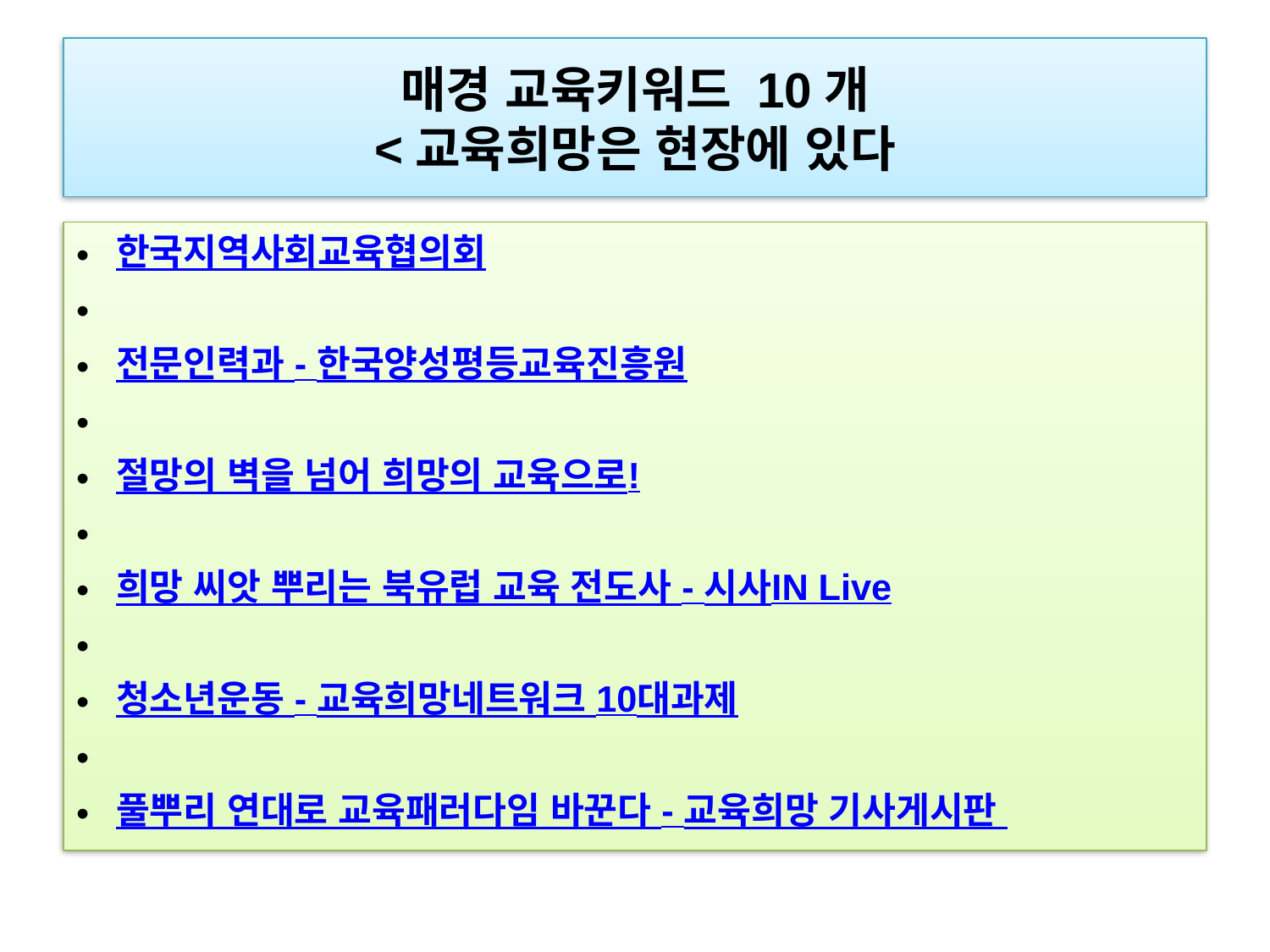

# 매경 교육키워드 10개 <교육희망은 현장에 있다
한국지역사회교육협의회

전문인력과 - 한국양성평등교육진흥원

절망의 벽을 넘어 희망의 교육으로!

희망 씨앗 뿌리는 북유럽 교육 전도사 - 시사IN Live

청소년운동 - 교육희망네트워크 10대과제

풀뿌리 연대로 교육패러다임 바꾼다 - 교육희망 기사게시판